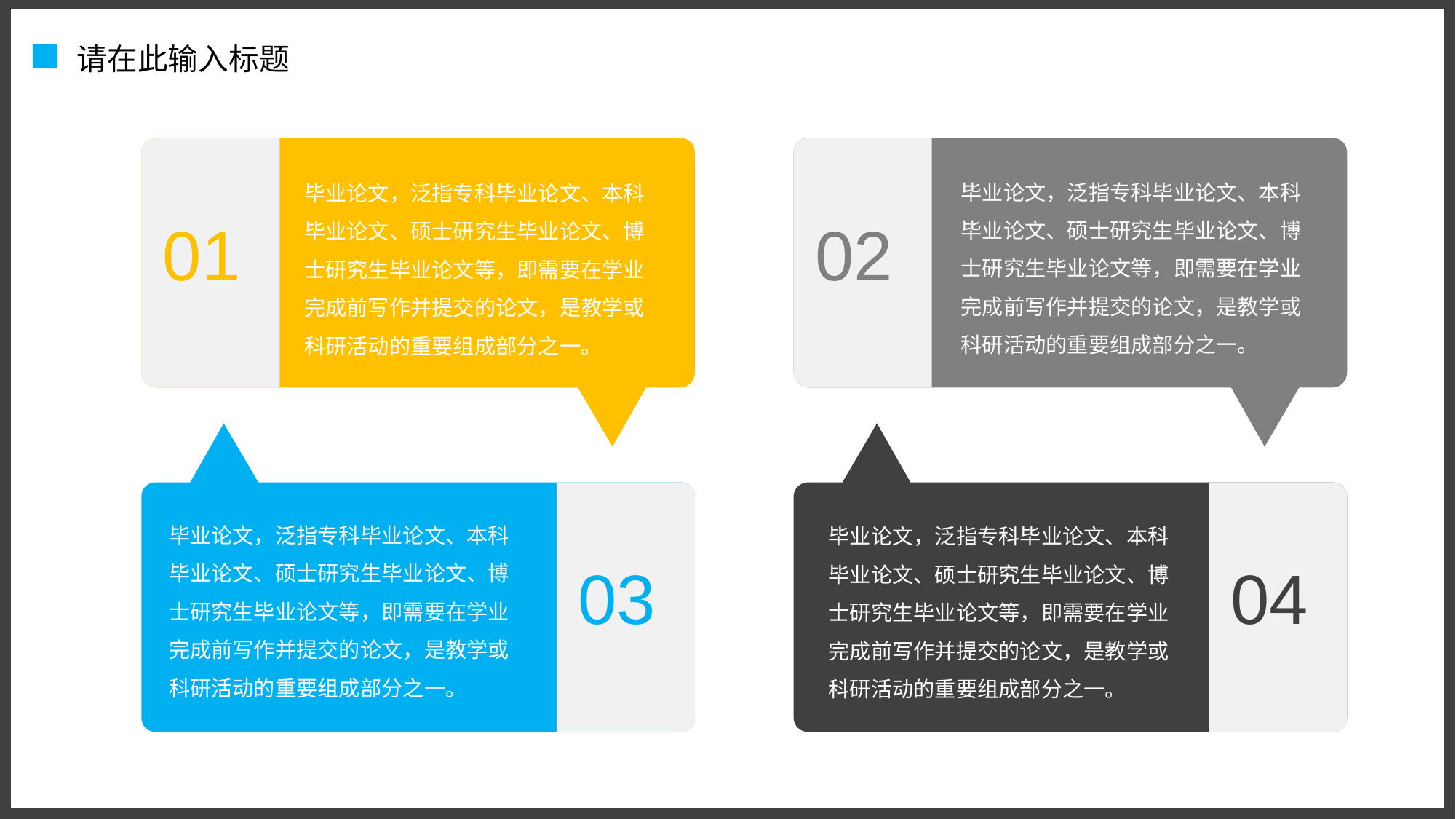

请在此输入标题

毕业论文，泛指专科毕业论文、本科毕业论文、硕士研究生毕业论文、博士研究生毕业论文等，即需要在学业完成前写作并提交的论文，是教学或科研活动的重要组成部分之一。
毕业论文，泛指专科毕业论文、本科毕业论文、硕士研究生毕业论文、博士研究生毕业论文等，即需要在学业完成前写作并提交的论文，是教学或科研活动的重要组成部分之一。
01
02

毕业论文，泛指专科毕业论文、本科毕业论文、硕士研究生毕业论文、博士研究生毕业论文等，即需要在学业完成前写作并提交的论文，是教学或科研活动的重要组成部分之一。
毕业论文，泛指专科毕业论文、本科毕业论文、硕士研究生毕业论文、博士研究生毕业论文等，即需要在学业完成前写作并提交的论文，是教学或科研活动的重要组成部分之一。
03
04
L
OREM IPSUM DO
L
OR
L
o
r
em ipsum dolor sit ame
t
,
c
onse
c
t
etur adipiscing eli
t
, sed do
eiusmod
t
empor incididu
n
t ut labo
r
e
et dolo
r
e ma
g
na aliqua.